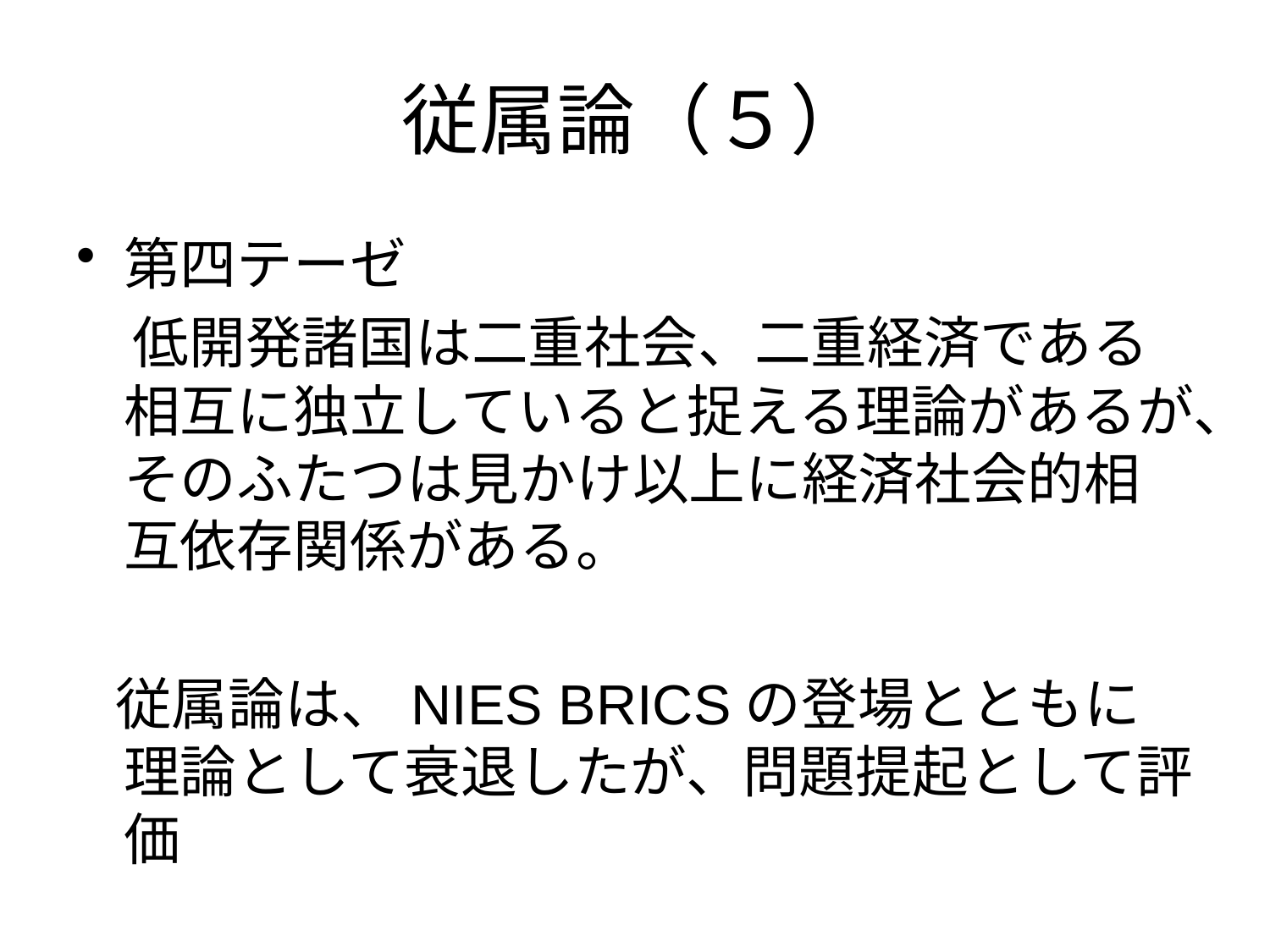

# 従属論（５）
第四テーゼ
　低開発諸国は二重社会、二重経済である相互に独立していると捉える理論があるが、そのふたつは見かけ以上に経済社会的相互依存関係がある。

  従属論は、NIES BRICSの登場とともに理論として衰退したが、問題提起として評価